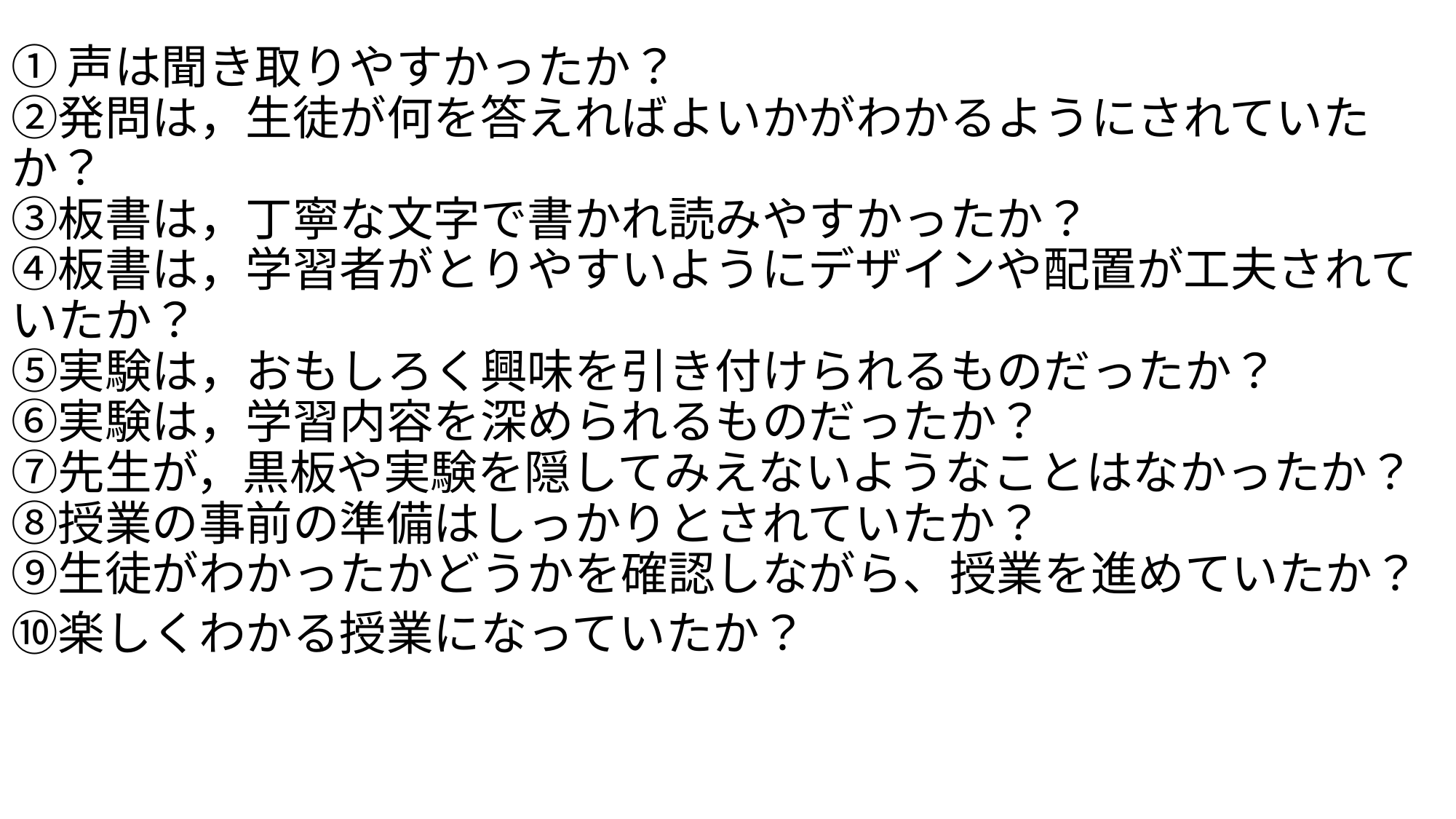

# ①声は聞き取りやすかったか？ ②発問は，生徒が何を答えればよいかがわかるようにされていたか？ ③板書は，丁寧な文字で書かれ読みやすかったか？ ④板書は，学習者がとりやすいようにデザインや配置が工夫されていたか？ ⑤実験は，おもしろく興味を引き付けられるものだったか？ ⑥実験は，学習内容を深められるものだったか？ ⑦先生が，黒板や実験を隠してみえないようなことはなかったか？ ⑧授業の事前の準備はしっかりとされていたか？ ⑨生徒がわかったかどうかを確認しながら、授業を進めていたか？ ⑩楽しくわかる授業になっていたか？